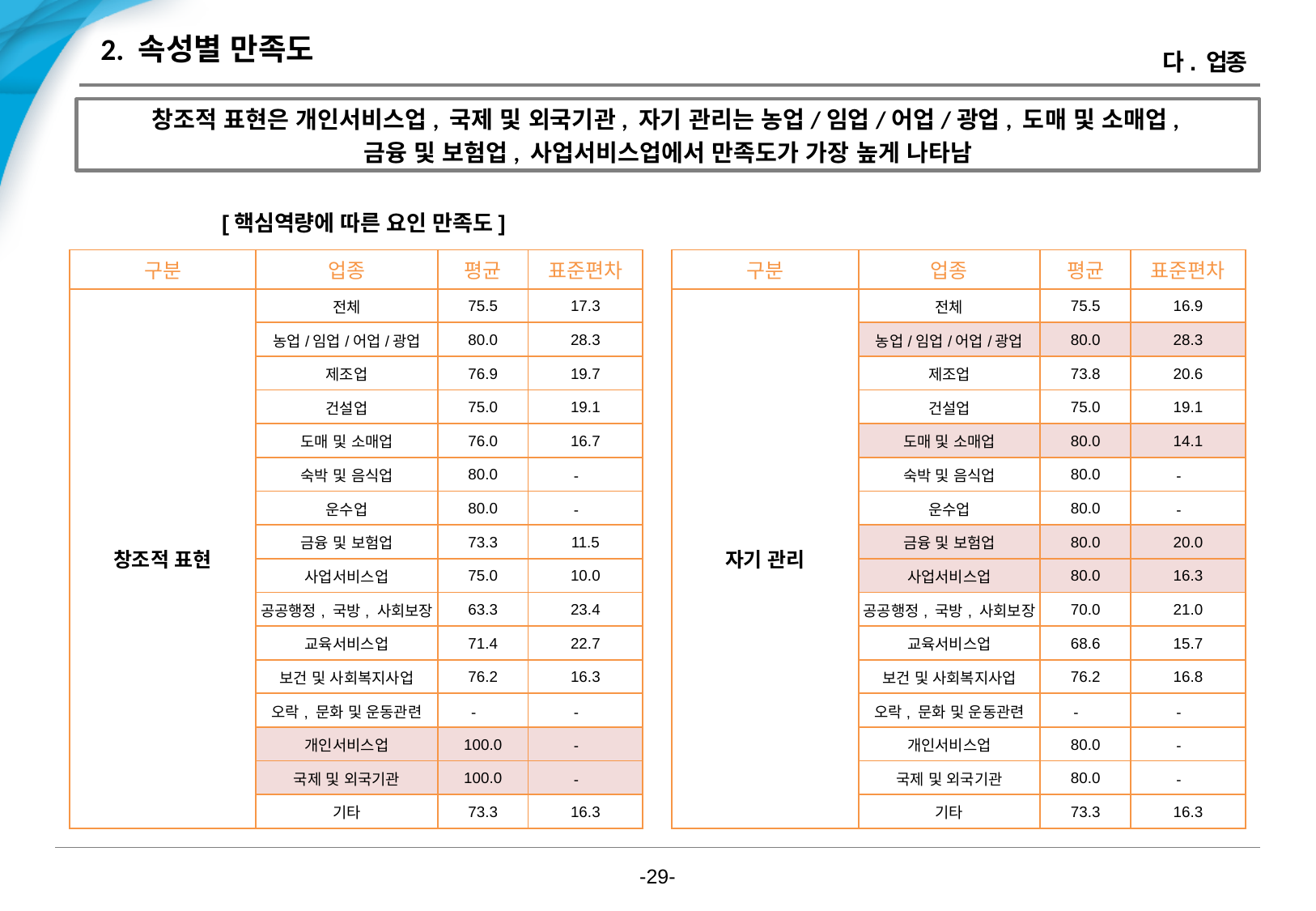

# 2. 속성별 만족도
다. 업종
창조적 표현은 개인서비스업, 국제 및 외국기관, 자기 관리는 농업/임업/어업/광업, 도매 및 소매업,
금융 및 보험업, 사업서비스업에서 만족도가 가장 높게 나타남
[핵심역량에 따른 요인 만족도]
| 구분 | 업종 | 평균 | 표준편차 |
| --- | --- | --- | --- |
| 창조적 표현 | 전체 | 75.5 | 17.3 |
|  | 농업/임업/어업/광업 | 80.0 | 28.3 |
|  | 제조업 | 76.9 | 19.7 |
|  | 건설업 | 75.0 | 19.1 |
|  | 도매 및 소매업 | 76.0 | 16.7 |
|  | 숙박 및 음식업 | 80.0 | - |
|  | 운수업 | 80.0 | - |
|  | 금융 및 보험업 | 73.3 | 11.5 |
|  | 사업서비스업 | 75.0 | 10.0 |
|  | 공공행정, 국방, 사회보장 | 63.3 | 23.4 |
|  | 교육서비스업 | 71.4 | 22.7 |
|  | 보건 및 사회복지사업 | 76.2 | 16.3 |
|  | 오락, 문화 및 운동관련 | - | - |
|  | 개인서비스업 | 100.0 | - |
|  | 국제 및 외국기관 | 100.0 | - |
|  | 기타 | 73.3 | 16.3 |
| 구분 | 업종 | 평균 | 표준편차 |
| --- | --- | --- | --- |
| 자기 관리 | 전체 | 75.5 | 16.9 |
|  | 농업/임업/어업/광업 | 80.0 | 28.3 |
|  | 제조업 | 73.8 | 20.6 |
|  | 건설업 | 75.0 | 19.1 |
|  | 도매 및 소매업 | 80.0 | 14.1 |
|  | 숙박 및 음식업 | 80.0 | - |
|  | 운수업 | 80.0 | - |
|  | 금융 및 보험업 | 80.0 | 20.0 |
|  | 사업서비스업 | 80.0 | 16.3 |
|  | 공공행정, 국방, 사회보장 | 70.0 | 21.0 |
|  | 교육서비스업 | 68.6 | 15.7 |
|  | 보건 및 사회복지사업 | 76.2 | 16.8 |
|  | 오락, 문화 및 운동관련 | - | - |
|  | 개인서비스업 | 80.0 | - |
|  | 국제 및 외국기관 | 80.0 | - |
|  | 기타 | 73.3 | 16.3 |
-29-